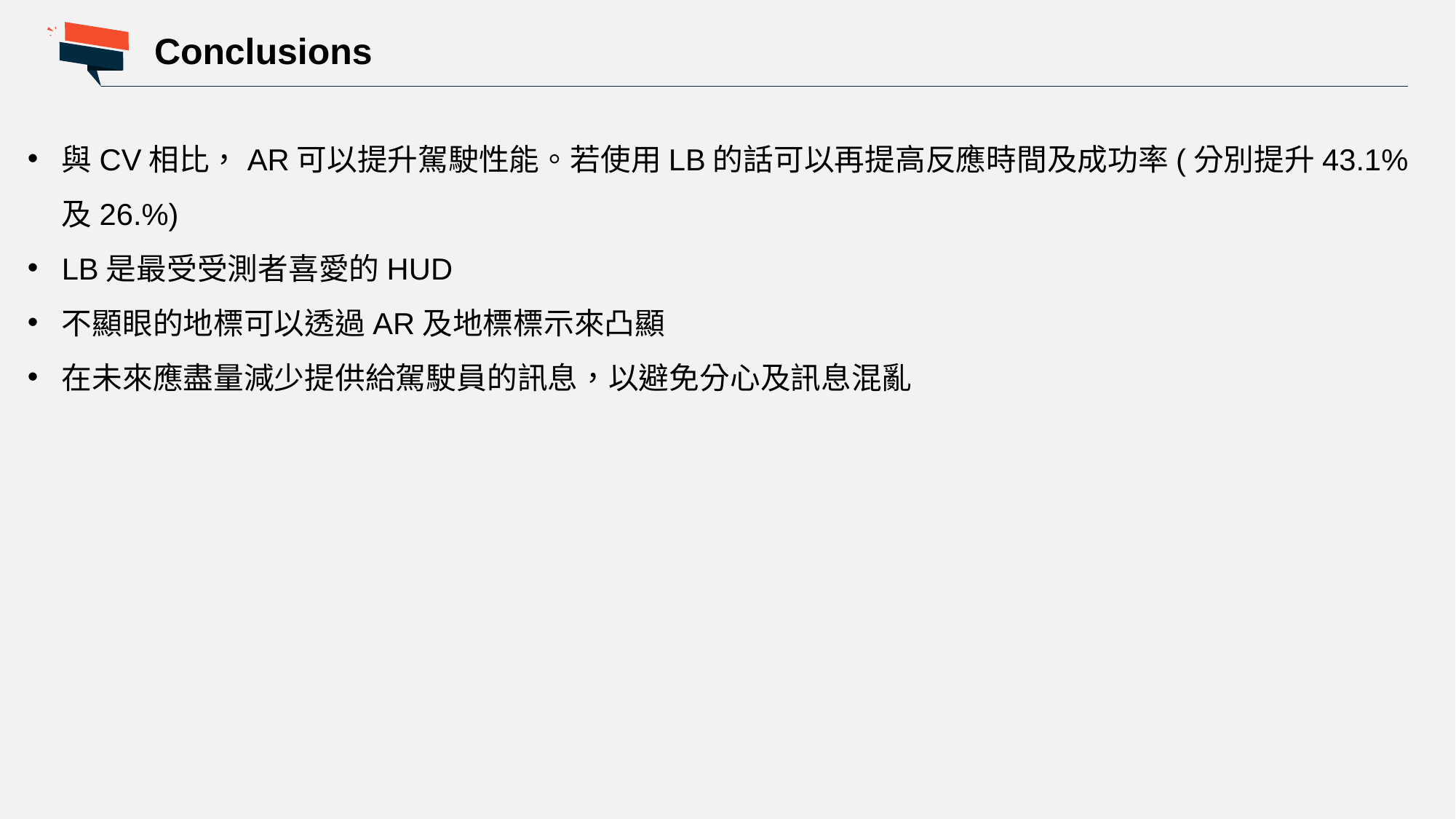

Conclusions

與CV相比，AR可以提升駕駛性能。若使用LB的話可以再提高反應時間及成功率(分別提升43.1%及26.%)
LB是最受受測者喜愛的HUD
不顯眼的地標可以透過AR及地標標示來凸顯
在未來應盡量減少提供給駕駛員的訊息，以避免分心及訊息混亂